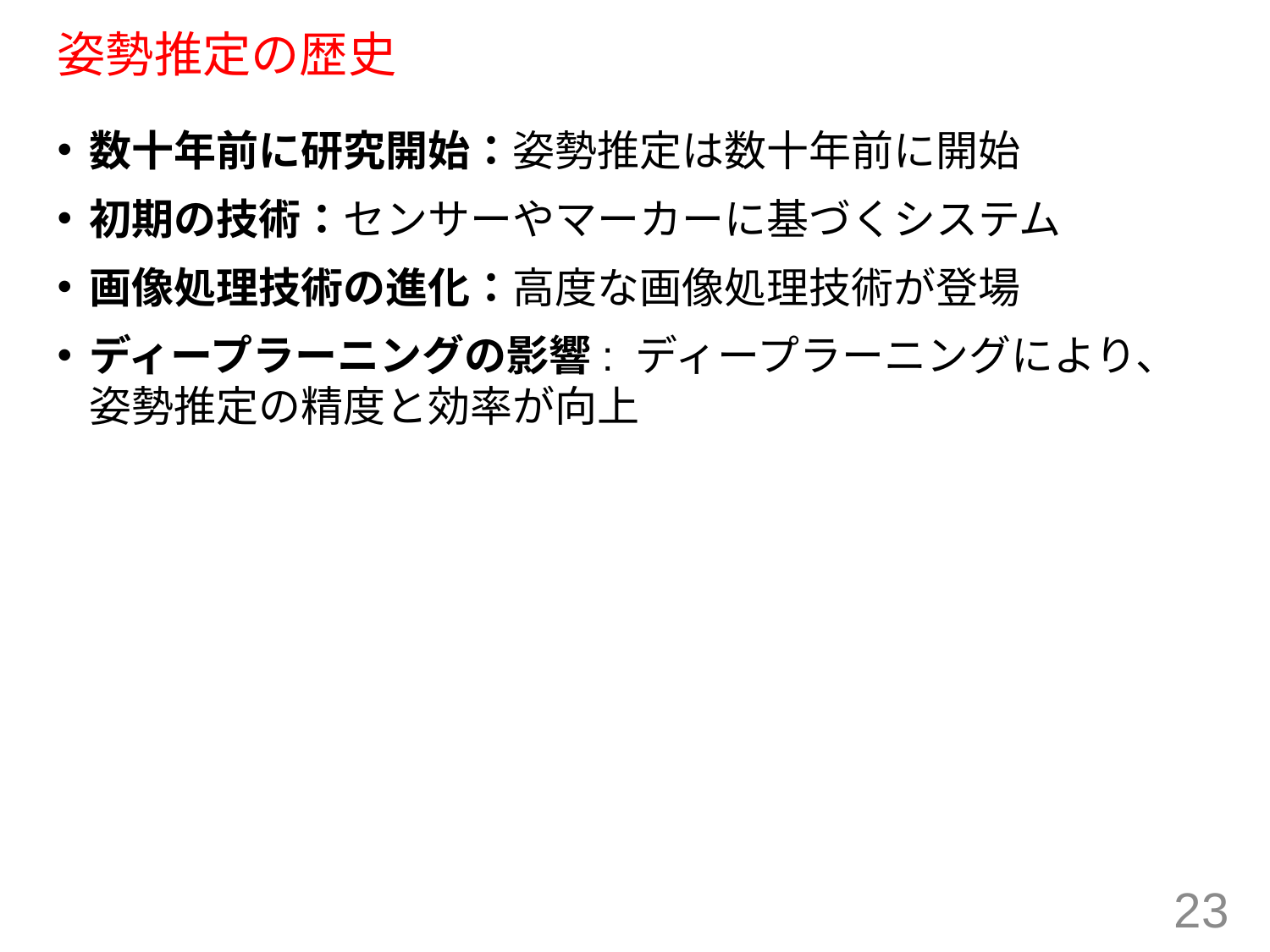

# 姿勢推定の歴史
数十年前に研究開始：姿勢推定は数十年前に開始
初期の技術：センサーやマーカーに基づくシステム
画像処理技術の進化：高度な画像処理技術が登場
ディープラーニングの影響: ディープラーニングにより、姿勢推定の精度と効率が向上
23